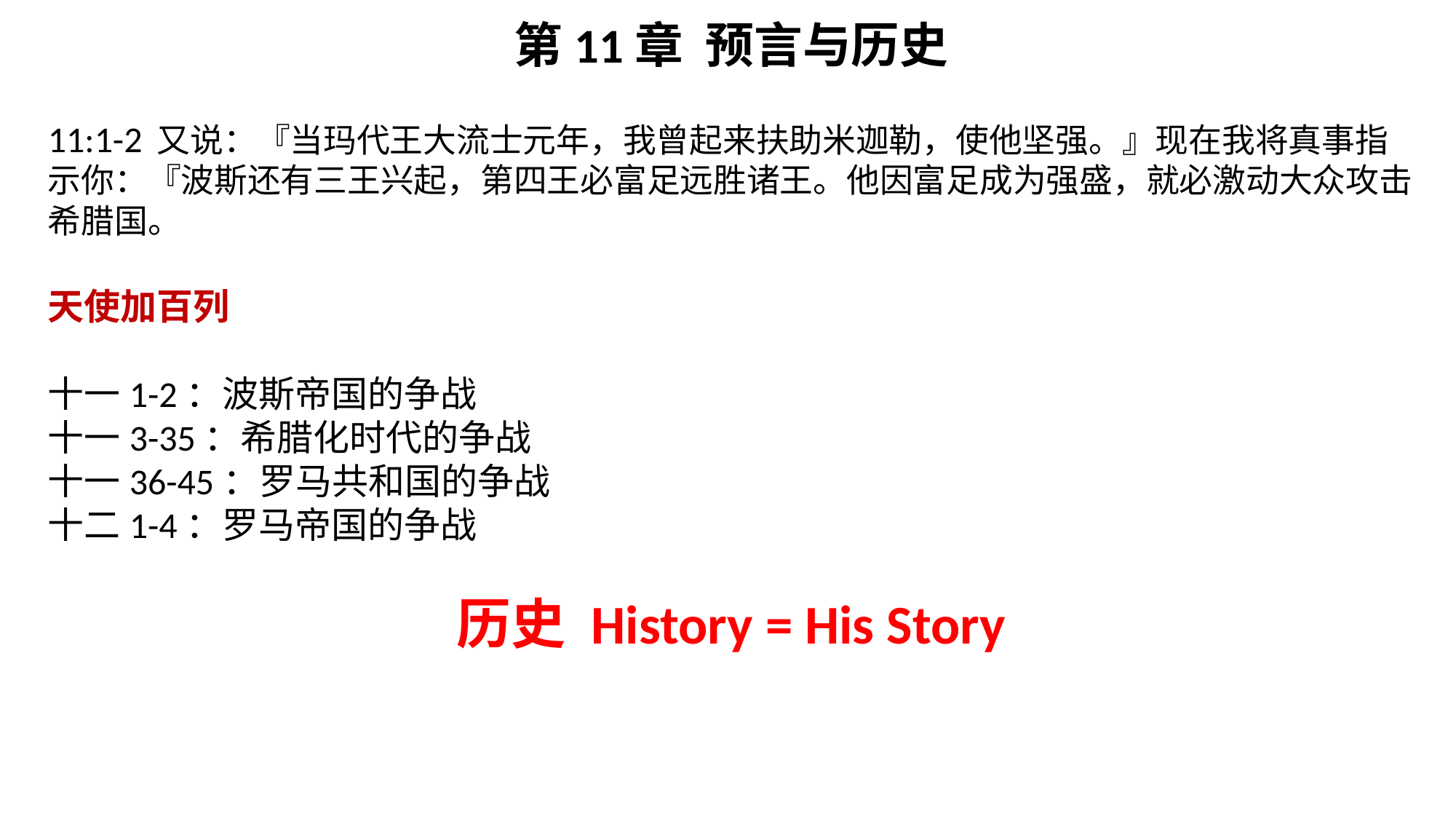

第11章  预言与历史

11:1-2	又说：『当玛代王大流士元年，我曾起来扶助米迦勒，使他坚强。』现在我将真事指示你：『波斯还有三王兴起，第四王必富足远胜诸王。他因富足成为强盛，就必激动大众攻击希腊国。

天使加百列

十一1-2：波斯帝国的争战
十一3-35：希腊化时代的争战
十一36-45：罗马共和国的争战
十二1-4：罗马帝国的争战

历史 History = His Story